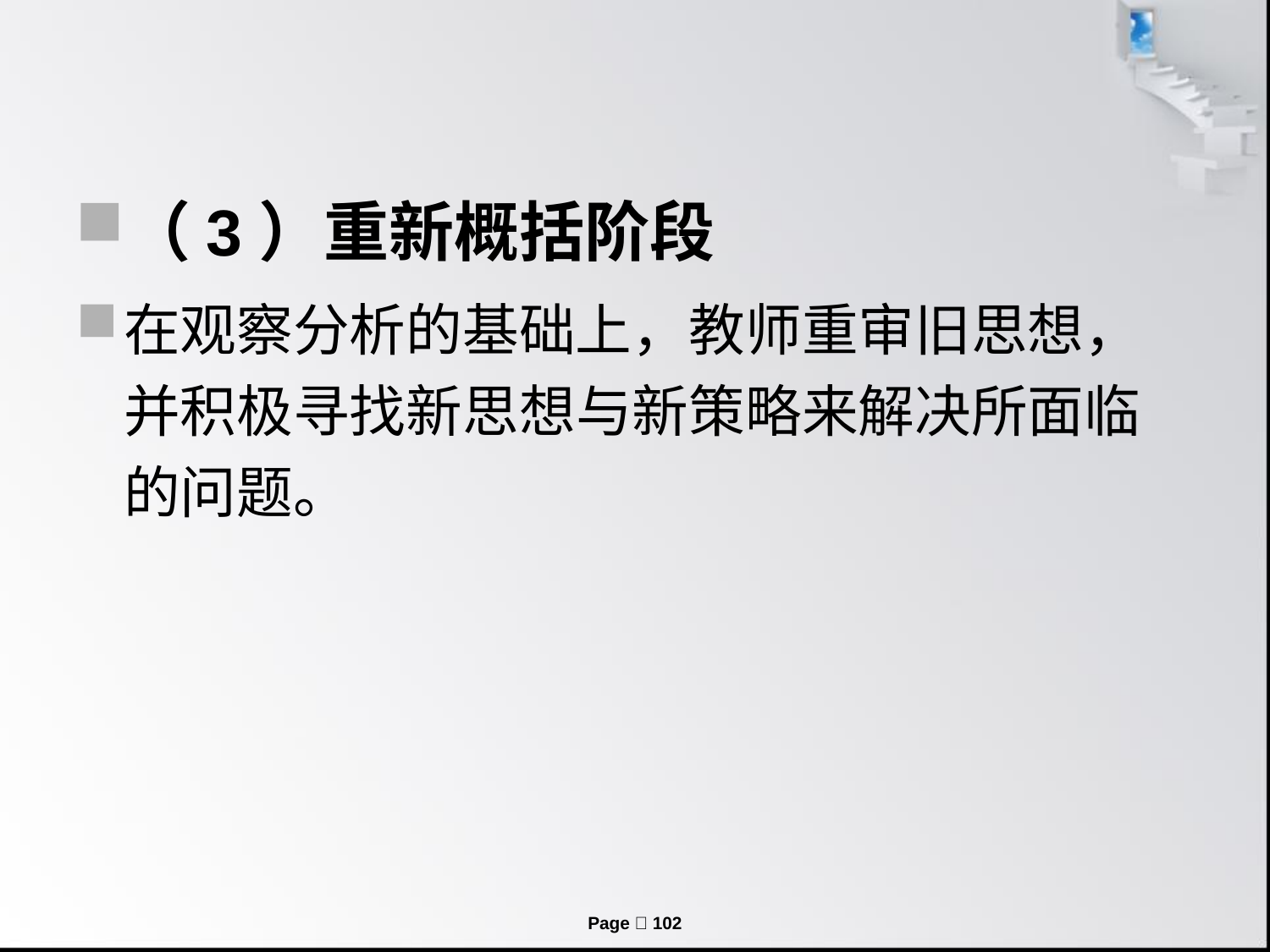

（3）重新概括阶段
在观察分析的基础上，教师重审旧思想，并积极寻找新思想与新策略来解决所面临的问题。